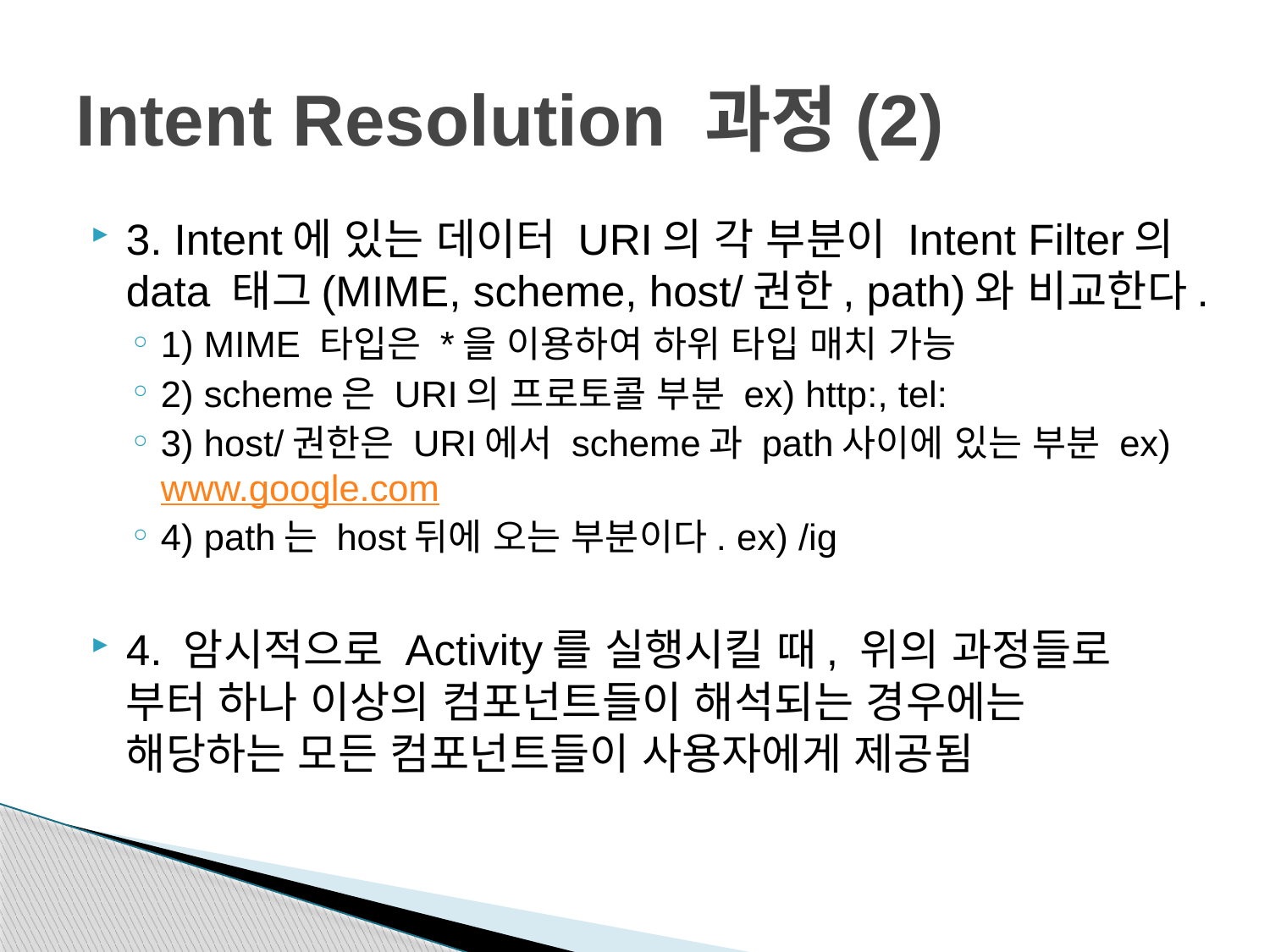

# Intent Resolution 과정(2)
3. Intent에 있는 데이터 URI의 각 부분이 Intent Filter의 data 태그(MIME, scheme, host/권한, path)와 비교한다.
1) MIME 타입은 *을 이용하여 하위 타입 매치 가능
2) scheme은 URI의 프로토콜 부분 ex) http:, tel:
3) host/권한은 URI에서 scheme과 path사이에 있는 부분 ex) www.google.com
4) path는 host뒤에 오는 부분이다. ex) /ig

4. 암시적으로 Activity를 실행시킬 때, 위의 과정들로 부터 하나 이상의 컴포넌트들이 해석되는 경우에는 해당하는 모든 컴포넌트들이 사용자에게 제공됨